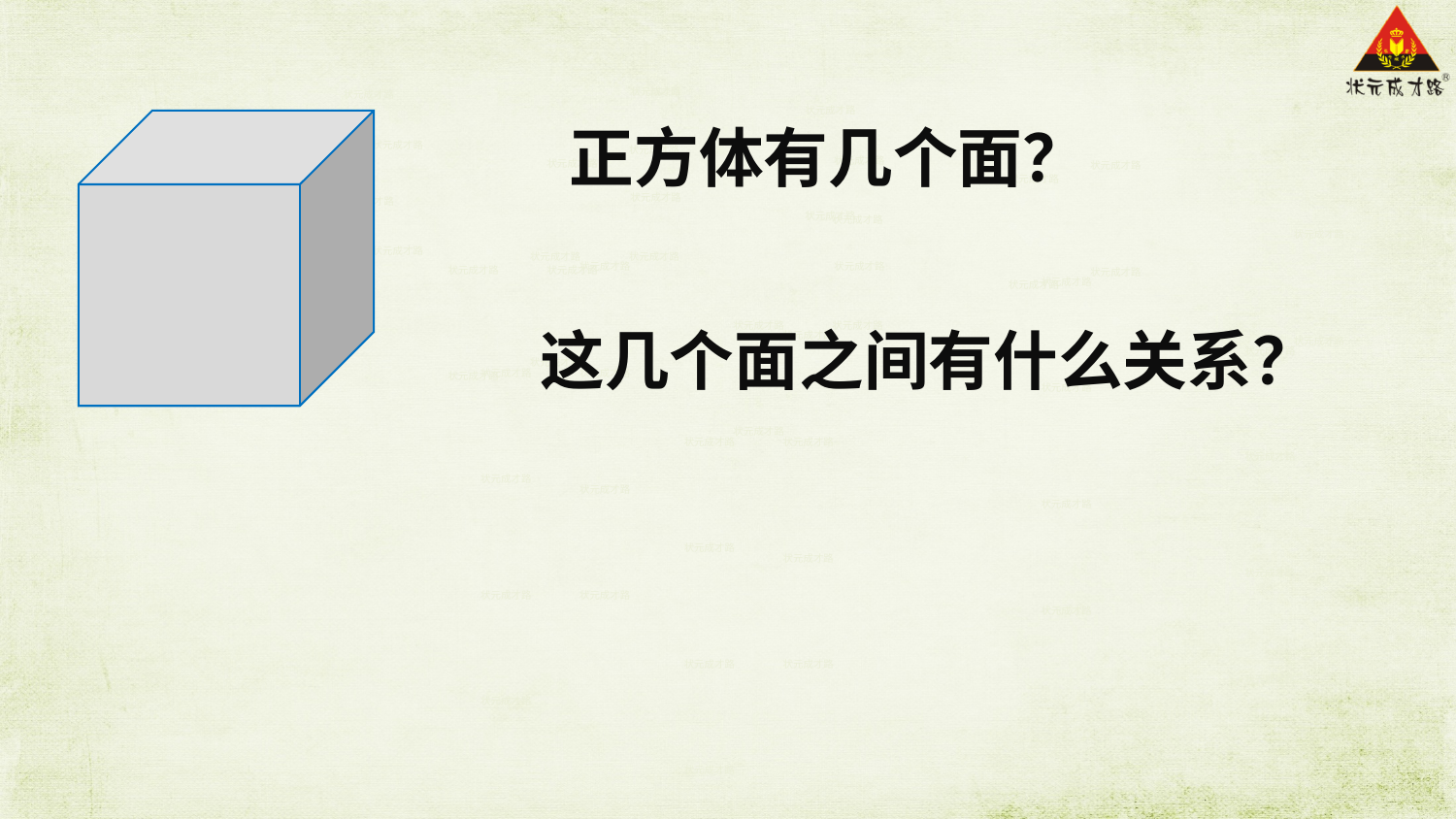

状元成才路
状元成才路
状元成才路
状元成才路

正方体有几个面？
状元成才路
状元成才路
状元成才路
状元成才路
状元成才路
状元成才路
状元成才路
状元成才路
状元成才路
状元成才路
状元成才路
状元成才路
状元成才路
状元成才路
状元成才路
状元成才路
这几个面之间有什么关系？
状元成才路
状元成才路
状元成才路
状元成才路
状元成才路
状元成才路
状元成才路
状元成才路
状元成才路
状元成才路